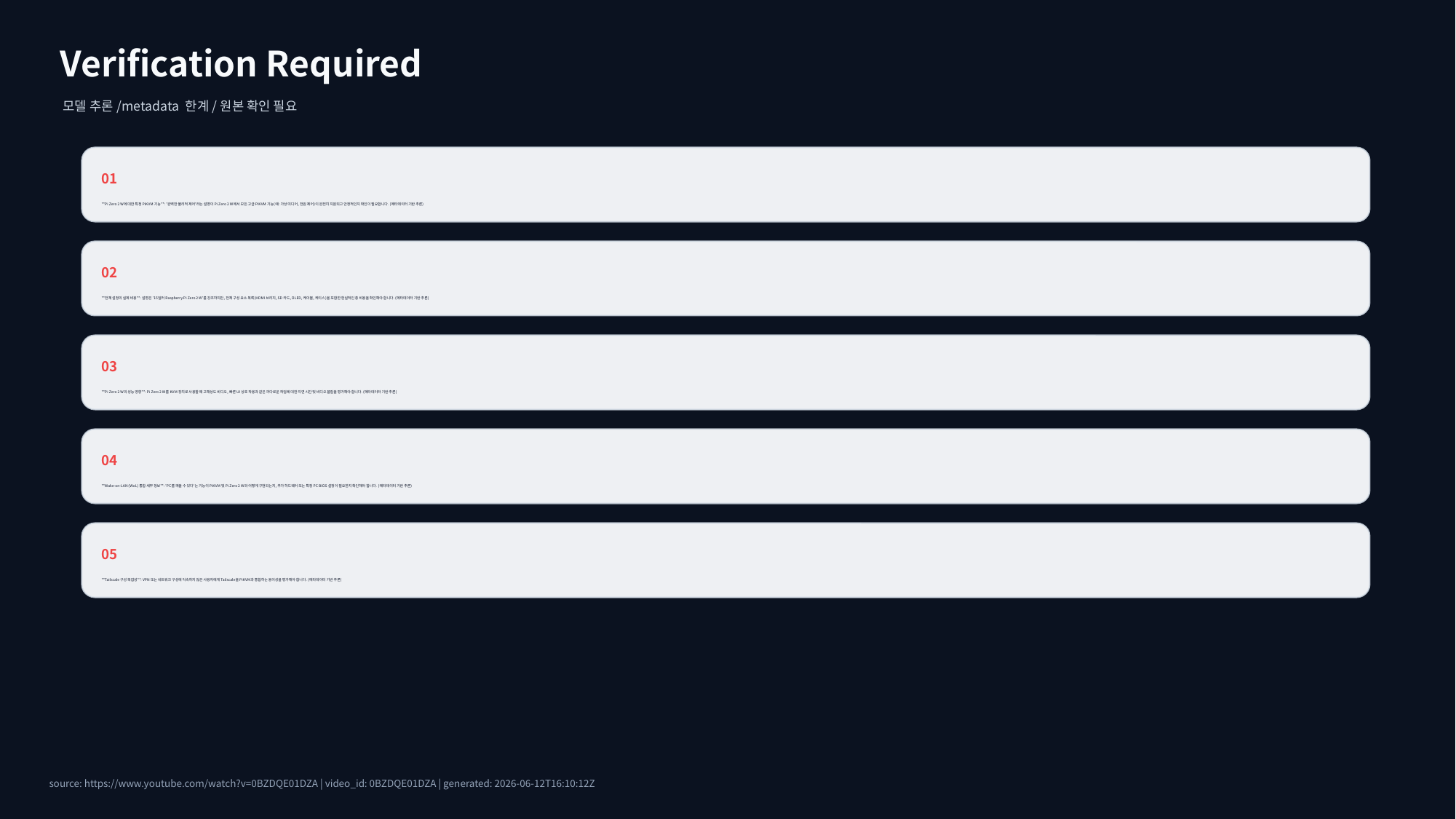

Verification Required
모델 추론/metadata 한계/원본 확인 필요

01
**Pi Zero 2 W에 대한 특정 PiKVM 기능**: '완벽한 물리적 제어'라는 설명이 Pi Zero 2 W에서 모든 고급 PiKVM 기능(예: 가상 미디어, 전원 제어)이 완전히 지원되고 안정적인지 확인이 필요합니다. (메타데이터 기반 추론)

02
**전체 설정의 실제 비용**: 설명은 '15달러 Raspberry Pi Zero 2 W'를 강조하지만, 전체 구성 요소 목록(HDMI 브리지, SD 카드, OLED, 케이블, 케이스)을 포함한 현실적인 총 비용을 확인해야 합니다. (메타데이터 기반 추론)

03
**Pi Zero 2 W의 성능 영향**: Pi Zero 2 W를 KVM 장치로 사용할 때 고해상도 비디오, 빠른 UI 상호 작용과 같은 까다로운 작업에 대한 지연 시간 및 비디오 품질을 평가해야 합니다. (메타데이터 기반 추론)

04
**Wake-on-LAN (WoL) 통합 세부 정보**: 'PC를 깨울 수 있다'는 기능이 PiKVM 및 Pi Zero 2 W와 어떻게 구현되는지, 추가 하드웨어 또는 특정 PC BIOS 설정이 필요한지 확인해야 합니다. (메타데이터 기반 추론)

05
**Tailscale 구성 복잡성**: VPN 또는 네트워크 구성에 익숙하지 않은 사용자에게 Tailscale을 PiKVM과 통합하는 용이성을 평가해야 합니다. (메타데이터 기반 추론)
source: https://www.youtube.com/watch?v=0BZDQE01DZA | video_id: 0BZDQE01DZA | generated: 2026-06-12T16:10:12Z